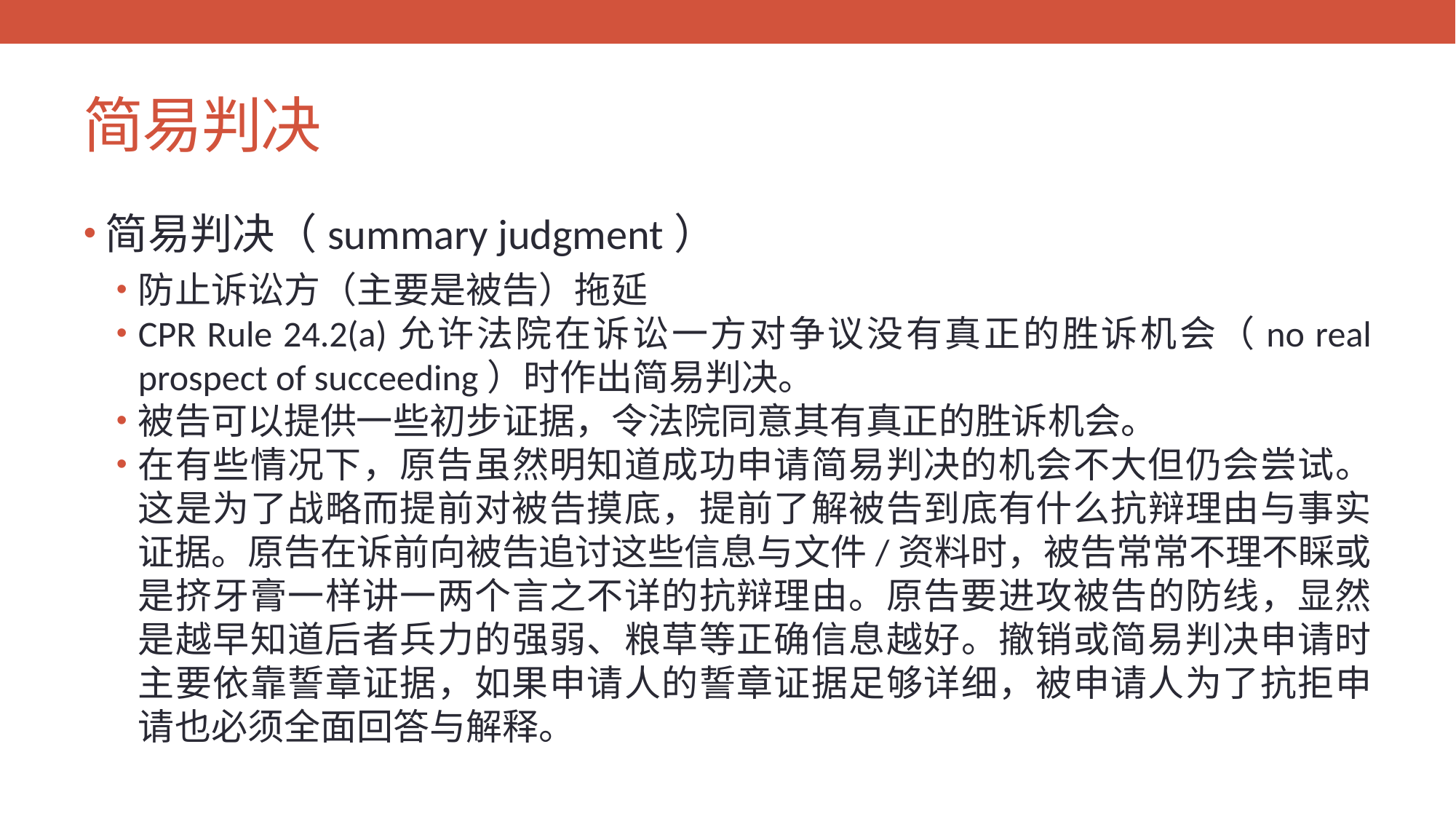

# 简易判决
简易判决（summary judgment）
防止诉讼方（主要是被告）拖延
CPR Rule 24.2(a)允许法院在诉讼一方对争议没有真正的胜诉机会（no real prospect of succeeding）时作出简易判决。
被告可以提供一些初步证据，令法院同意其有真正的胜诉机会。
在有些情况下，原告虽然明知道成功申请简易判决的机会不大但仍会尝试。这是为了战略而提前对被告摸底，提前了解被告到底有什么抗辩理由与事实证据。原告在诉前向被告追讨这些信息与文件/资料时，被告常常不理不睬或是挤牙膏一样讲一两个言之不详的抗辩理由。原告要进攻被告的防线，显然是越早知道后者兵力的强弱、粮草等正确信息越好。撤销或简易判决申请时主要依靠誓章证据，如果申请人的誓章证据足够详细，被申请人为了抗拒申请也必须全面回答与解释。